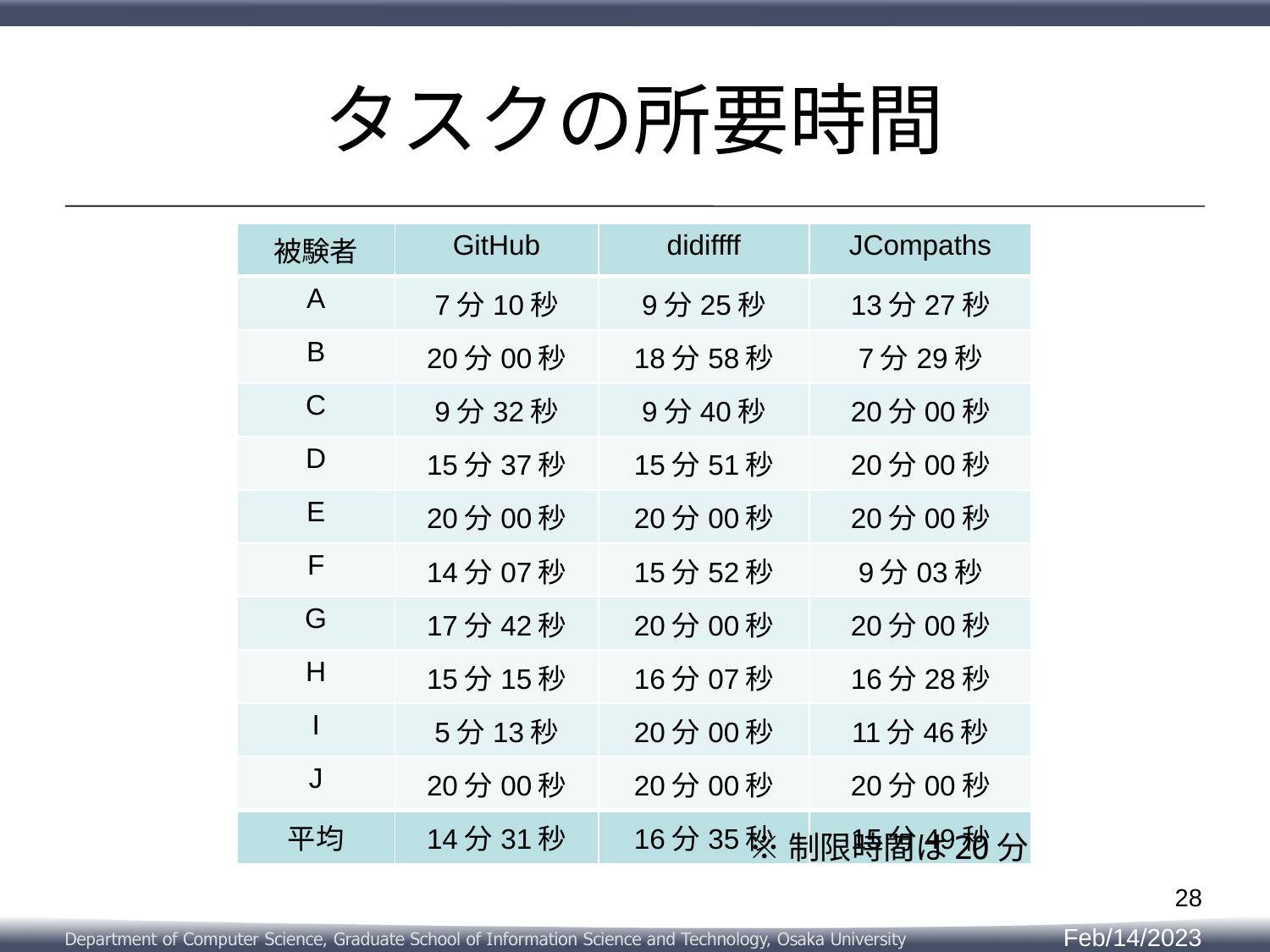

# タスクの所要時間
| 被験者 | GitHub | didiffff | JCompaths |
| --- | --- | --- | --- |
| A | 7分10秒 | 9分25秒 | 13分27秒 |
| B | 20分00秒 | 18分58秒 | 7分29秒 |
| C | 9分32秒 | 9分40秒 | 20分00秒 |
| D | 15分37秒 | 15分51秒 | 20分00秒 |
| E | 20分00秒 | 20分00秒 | 20分00秒 |
| F | 14分07秒 | 15分52秒 | 9分03秒 |
| G | 17分42秒 | 20分00秒 | 20分00秒 |
| H | 15分15秒 | 16分07秒 | 16分28秒 |
| I | 5分13秒 | 20分00秒 | 11分46秒 |
| J | 20分00秒 | 20分00秒 | 20分00秒 |
| 平均 | 14分31秒 | 16分35秒 | 15分49秒 |
※制限時間は20分
28
Feb/14/2023